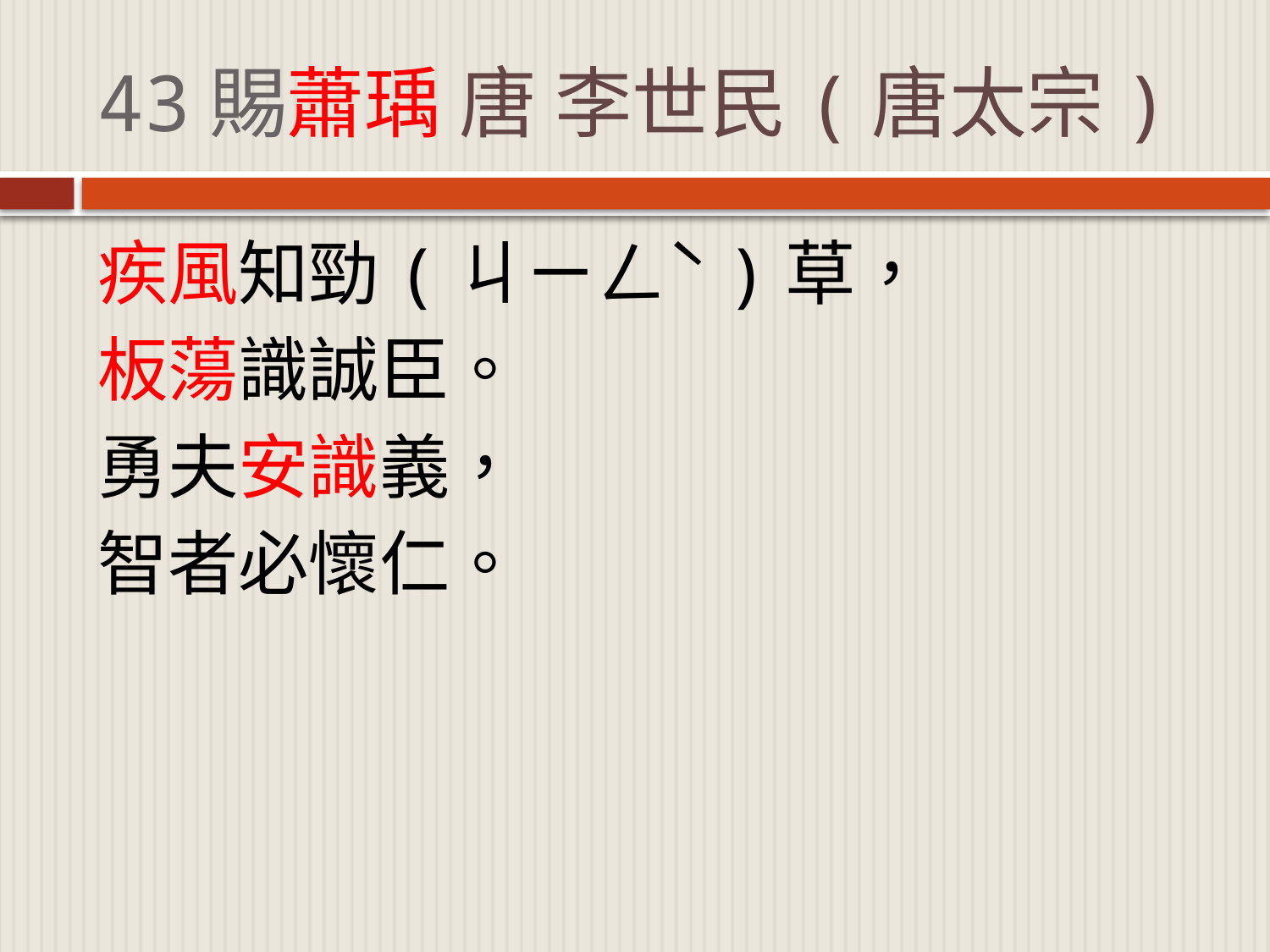

# 43賜蕭瑀 唐 李世民(唐太宗)
疾風知勁(ㄐㄧㄥˋ)草，
板蕩識誠臣。
勇夫安識義，
智者必懷仁。